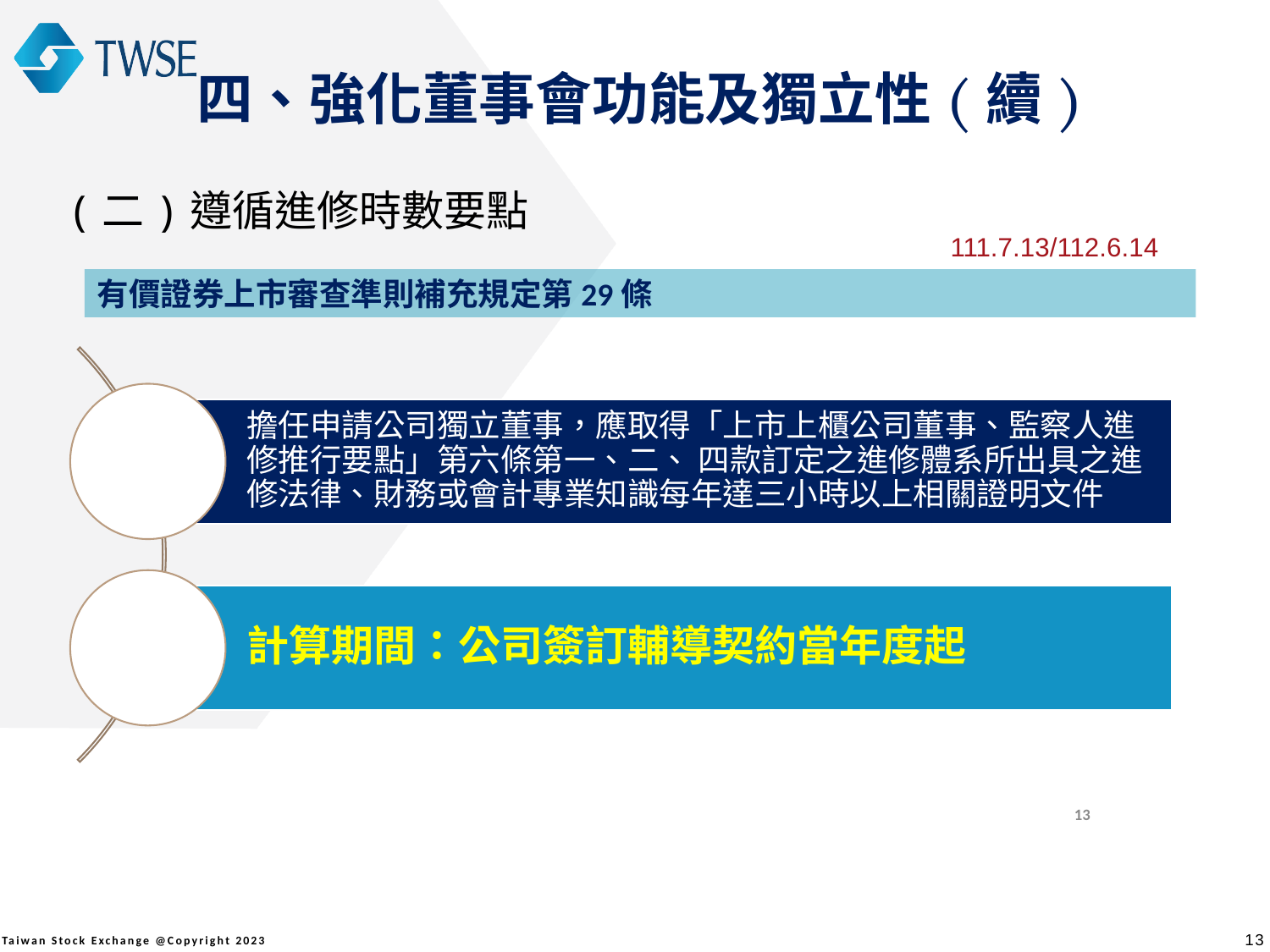

四、強化董事會功能及獨立性(續)
(二)遵循進修時數要點
111.7.13/112.6.14
有價證券上市審查準則補充規定第29條
擔任申請公司獨立董事，應取得「上市上櫃公司董事、監察人進修推行要點」第六條第一、二、 四款訂定之進修體系所出具之進修法律、財務或會計專業知識每年達三小時以上相關證明文件
計算期間：公司簽訂輔導契約當年度起
13
13